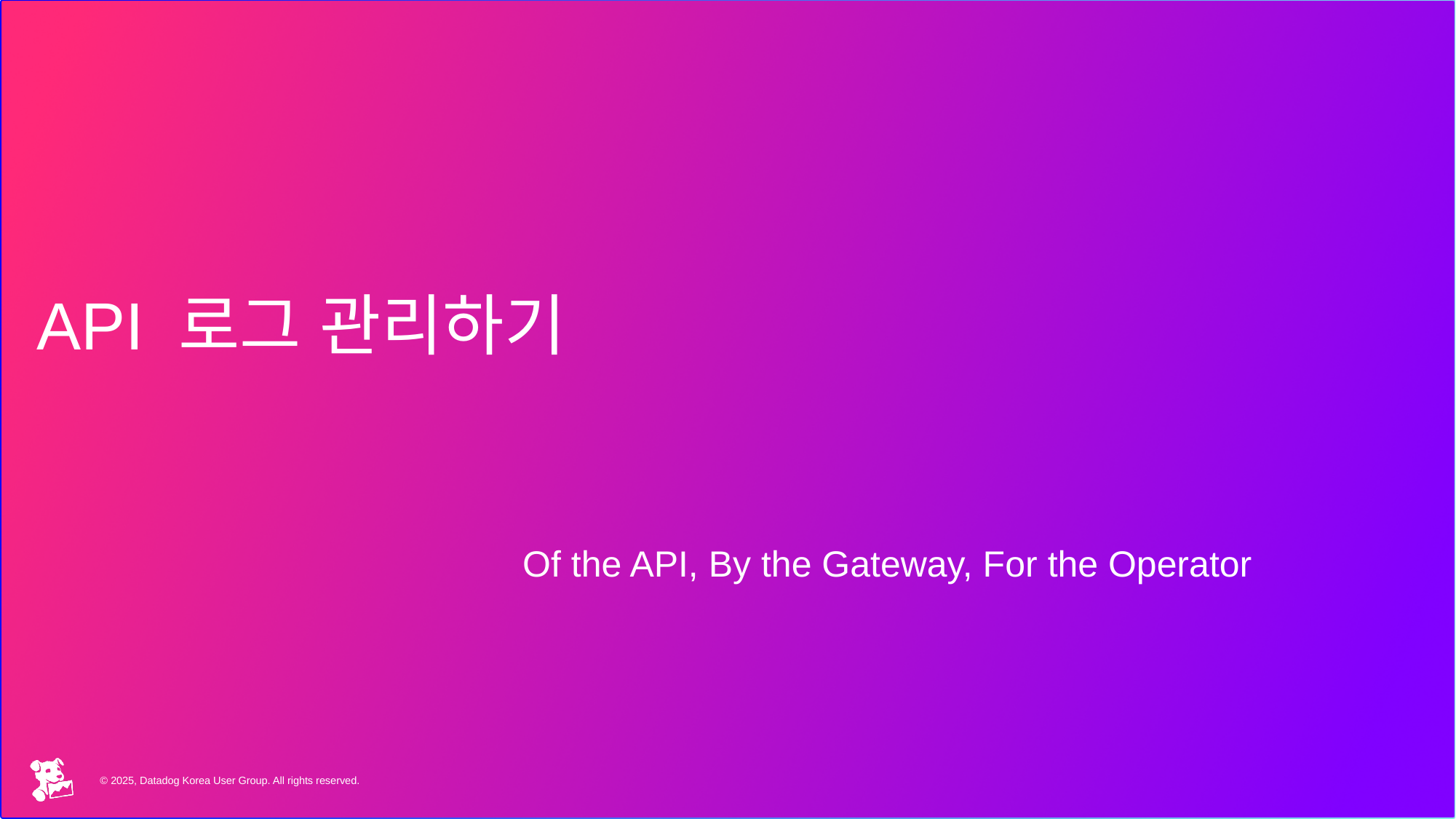

# API 로그 관리하기
Of the API, By the Gateway, For the Operator